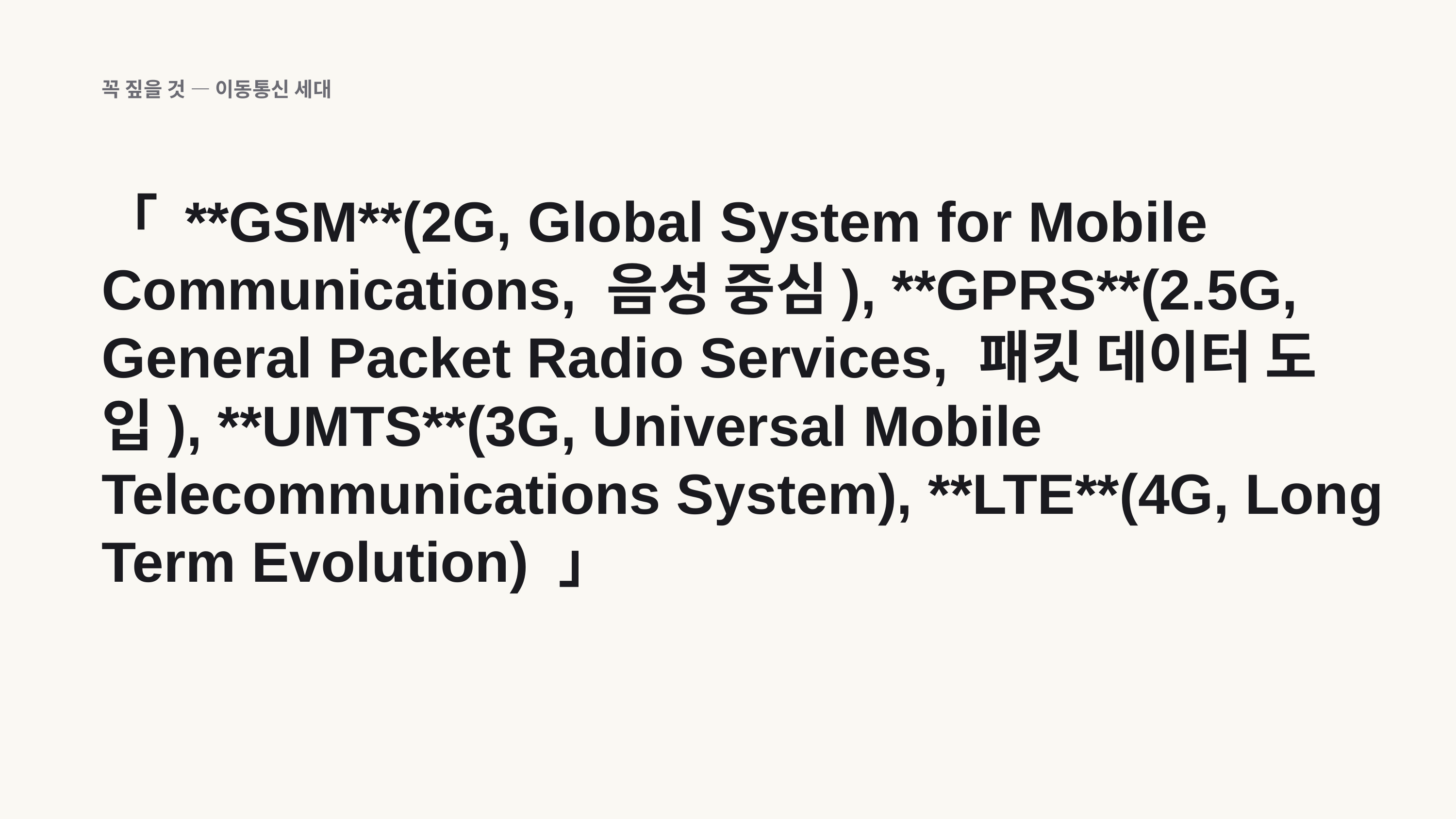

꼭 짚을 것 — 이동통신 세대
「 **GSM**(2G, Global System for Mobile Communications, 음성 중심), **GPRS**(2.5G, General Packet Radio Services, 패킷 데이터 도입), **UMTS**(3G, Universal Mobile Telecommunications System), **LTE**(4G, Long Term Evolution) 」